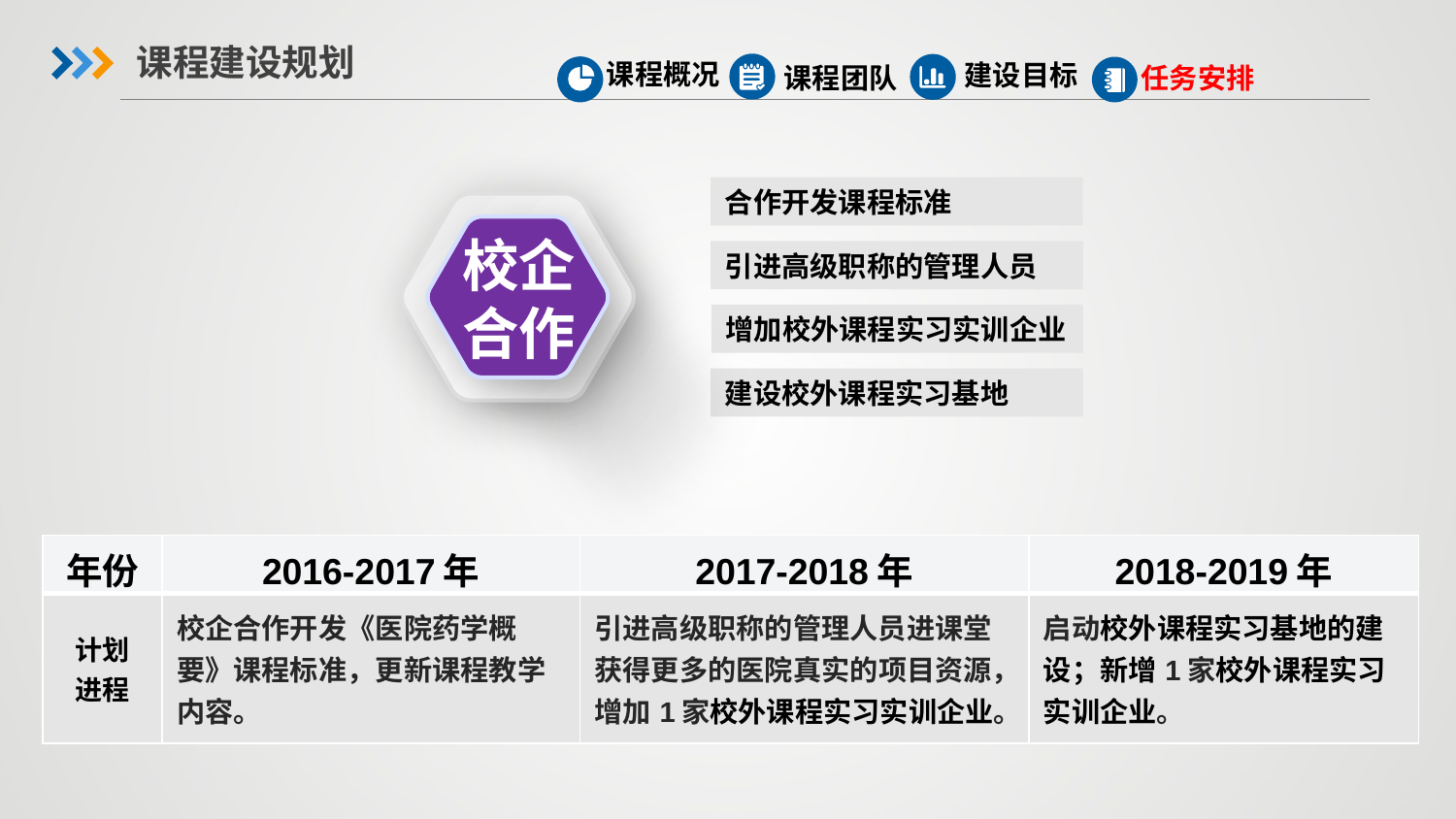

课程建设规划
课程概况
建设目标
课程团队
任务安排

校企合作
合作开发课程标准
引进高级职称的管理人员
增加校外课程实习实训企业
建设校外课程实习基地
| 年份 | 2016-2017年 | 2017-2018年 | 2018-2019年 |
| --- | --- | --- | --- |
| 计划 进程 | 校企合作开发《医院药学概要》课程标准，更新课程教学内容。 | 引进高级职称的管理人员进课堂获得更多的医院真实的项目资源，增加1家校外课程实习实训企业。 | 启动校外课程实习基地的建设；新增1家校外课程实习实训企业。 |